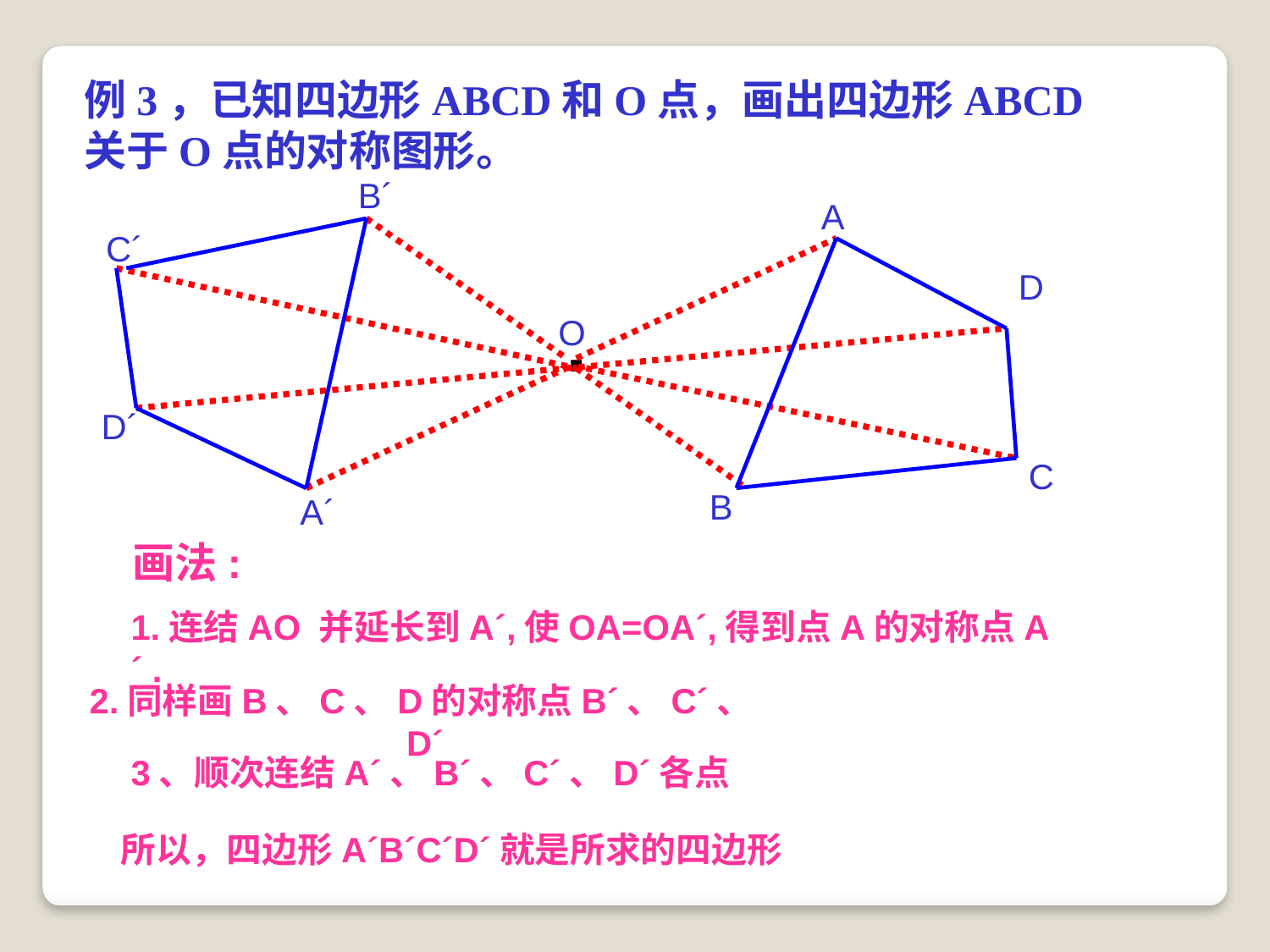

例3，已知四边形ABCD和O点，画出四边形ABCD
关于O点的对称图形。
B´
A

D
O
C
B

C´

.

D´

A´
画法:
1.连结AO 并延长到A´,使OA=OA´,得到点A的对称点A´ .
2.同样画B、C、D的对称点B´、C´、D´
3、顺次连结A´、B´、C´、D´各点
所以，四边形A´B´C´D´就是所求的四边形